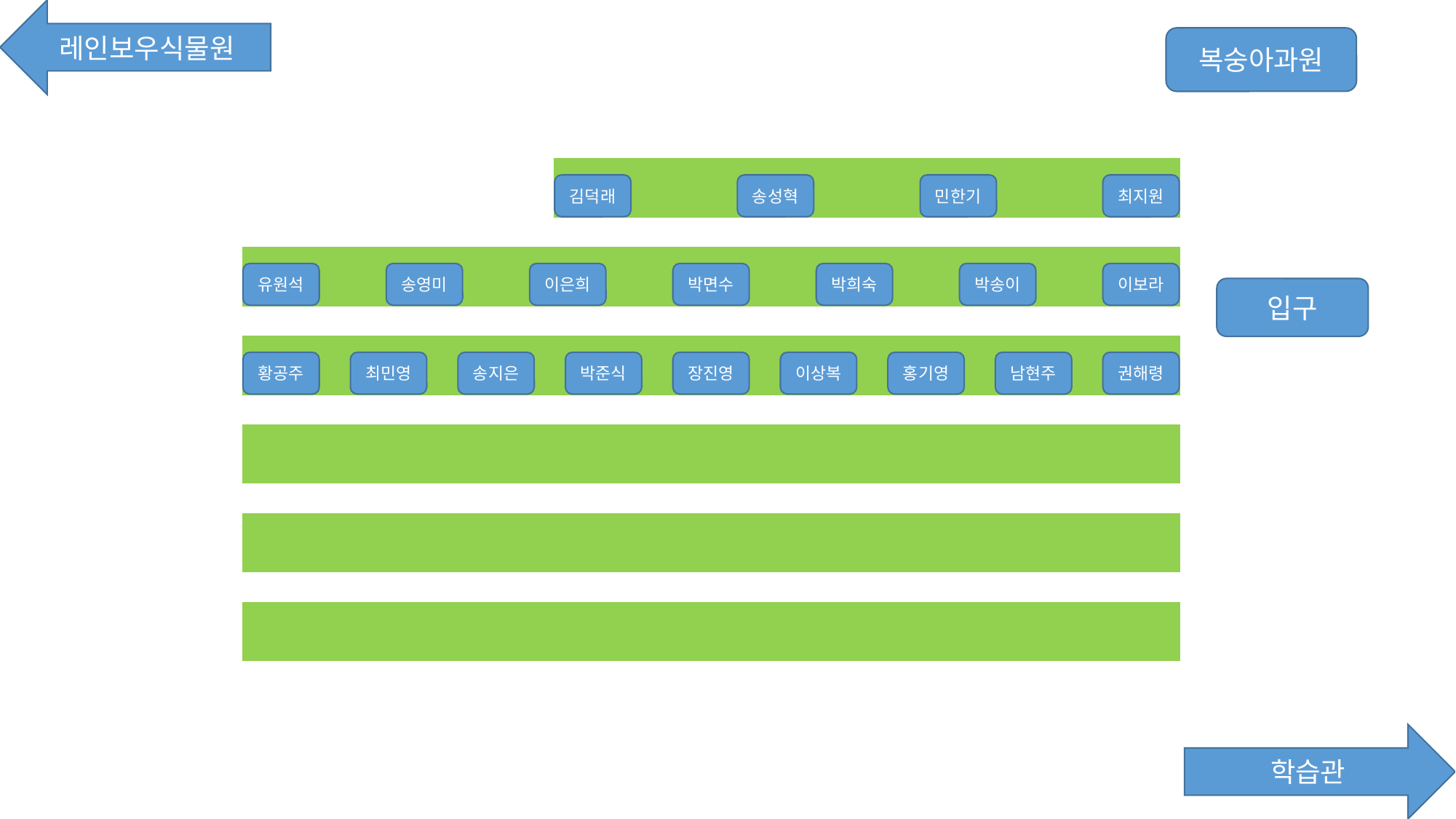

레인보우식물원
복숭아과원

김덕래
송성혁
민한기
최지원

유원석
송영미
이은희
박면수
박희숙
박송이
이보라
입구

황공주
최민영
송지은
박준식
장진영
이상복
홍기영
남현주
권해령

학습관